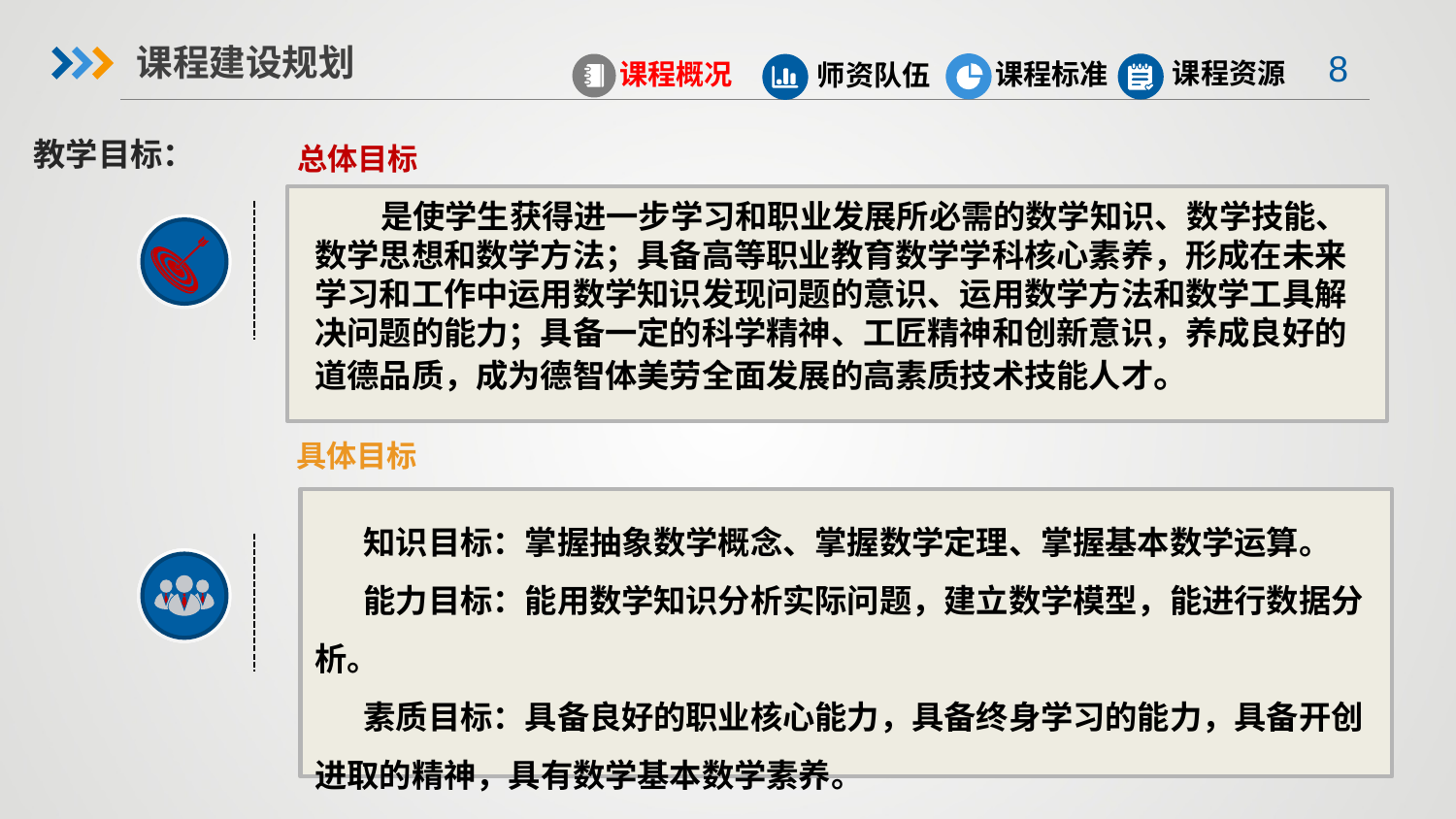

课程建设规划
课程资源
课程概况
课程标准
师资队伍

教学目标：
总体目标

        是使学生获得进一步学习和职业发展所必需的数学知识、数学技能、数学思想和数学方法；具备高等职业教育数学学科核心素养，形成在未来学习和工作中运用数学知识发现问题的意识、运用数学方法和数学工具解决问题的能力；具备一定的科学精神、工匠精神和创新意识，养成良好的道德品质，成为德智体美劳全面发展的高素质技术技能人才。

具体目标

知识目标：掌握抽象数学概念、掌握数学定理、掌握基本数学运算。
能力目标：能用数学知识分析实际问题，建立数学模型，能进行数据分析。
素质目标：具备良好的职业核心能力，具备终身学习的能力，具备开创进取的精神，具有数学基本数学素养。